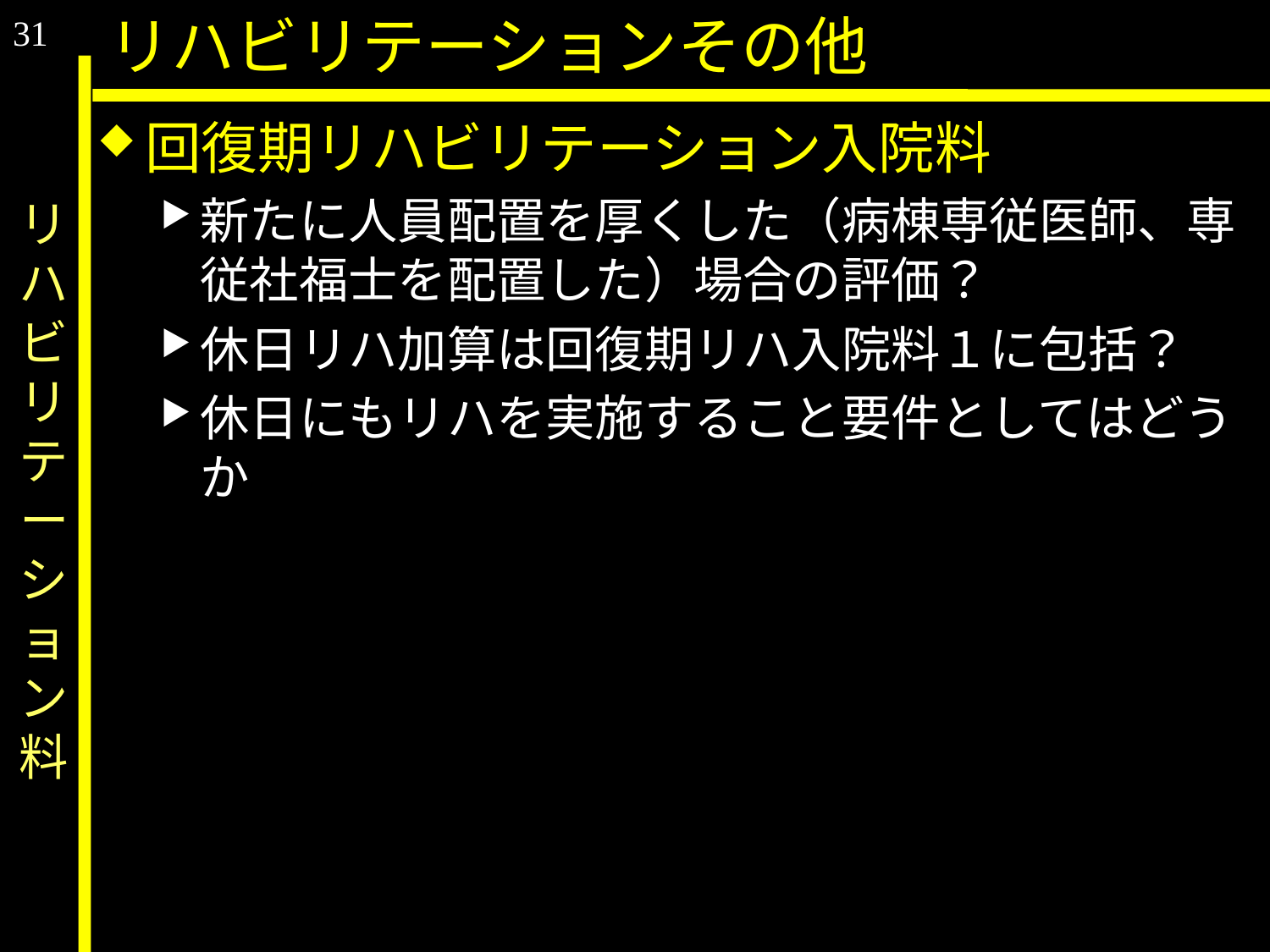

31
リハビリテーションその他

回復期リハビリテーション入院料
新たに人員配置を厚くした（病棟専従医師、専従社福士を配置した）場合の評価？
休日リハ加算は回復期リハ入院料１に包括？
休日にもリハを実施すること要件としてはどうか
リハビリテーション料